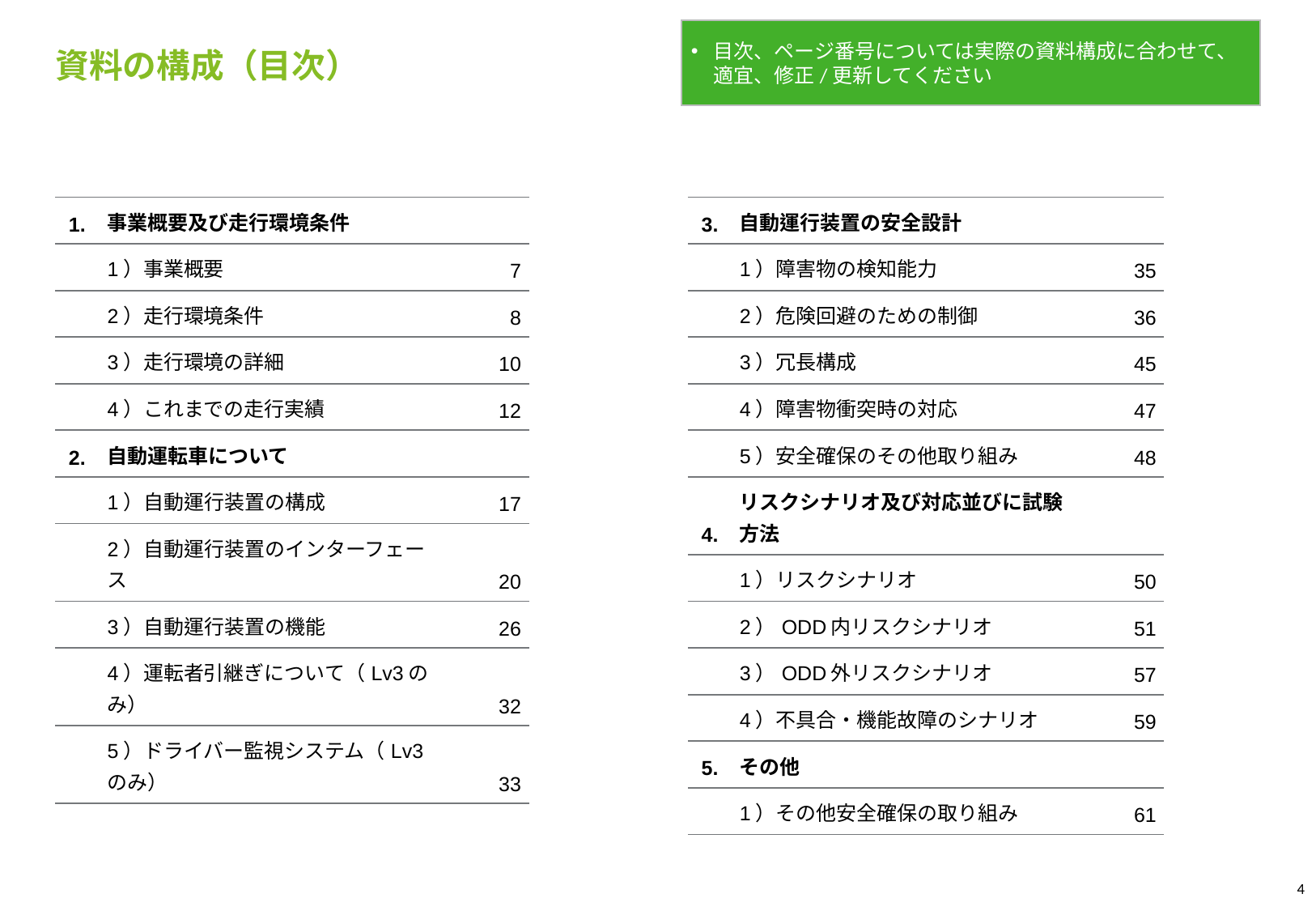

目次、ページ番号については実際の資料構成に合わせて、
適宜、修正/更新してください
資料の構成（目次）
| 1. | 事業概要及び走行環境条件 |  |
| --- | --- | --- |
|  | 1）事業概要 | 7 |
|  | 2）走行環境条件 | 8 |
|  | 3）走行環境の詳細 | 10 |
|  | 4）これまでの走行実績 | 12 |
| 2. | 自動運転車について |  |
|  | 1）自動運行装置の構成 | 17 |
|  | 2）自動運行装置のインターフェース | 20 |
|  | 3）自動運行装置の機能 | 26 |
|  | 4）運転者引継ぎについて（Lv3のみ） | 32 |
|  | 5）ドライバー監視システム（Lv3のみ） | 33 |
| 3. | 自動運行装置の安全設計 |  |
| --- | --- | --- |
|  | 1）障害物の検知能力 | 35 |
|  | 2）危険回避のための制御 | 36 |
|  | 3）冗長構成 | 45 |
|  | 4）障害物衝突時の対応 | 47 |
|  | 5）安全確保のその他取り組み | 48 |
| 4. | リスクシナリオ及び対応並びに試験方法 |  |
|  | 1）リスクシナリオ | 50 |
|  | 2）ODD内リスクシナリオ | 51 |
|  | 3）ODD外リスクシナリオ | 57 |
|  | 4）不具合・機能故障のシナリオ | 59 |
| 5. | その他 |  |
|  | 1）その他安全確保の取り組み | 61 |
4